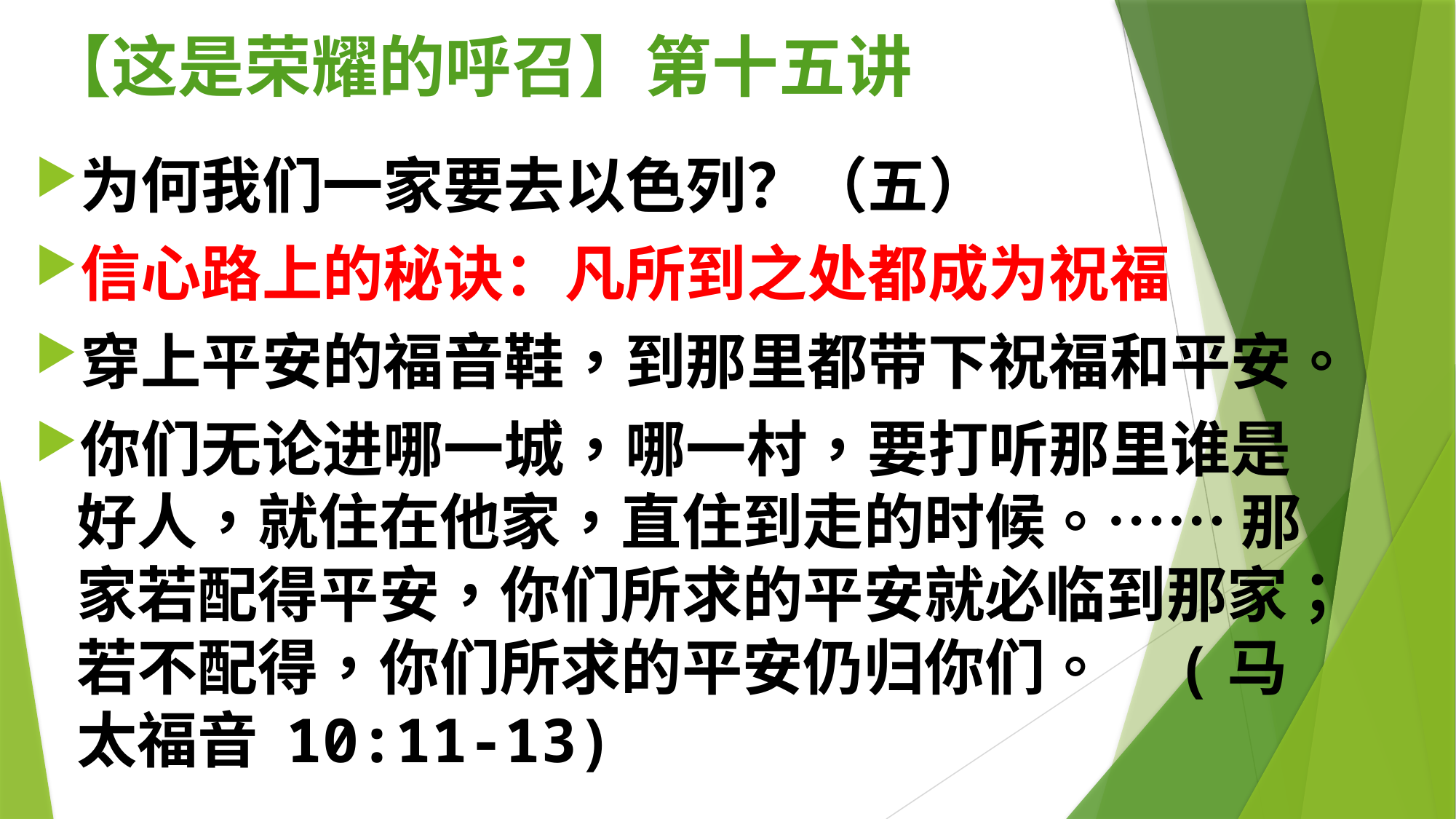

# 【这是荣耀的呼召】第十五讲
为何我们一家要去以色列？（五）
信心路上的秘诀：凡所到之处都成为祝福
穿上平安的福音鞋，到那里都带下祝福和平安。
你们无论进哪一城，哪一村，要打听那里谁是好人，就住在他家，直住到走的时候。…… 那家若配得平安，你们所求的平安就必临到那家；若不配得，你们所求的平安仍归你们。    (马太福音 10:11-13)